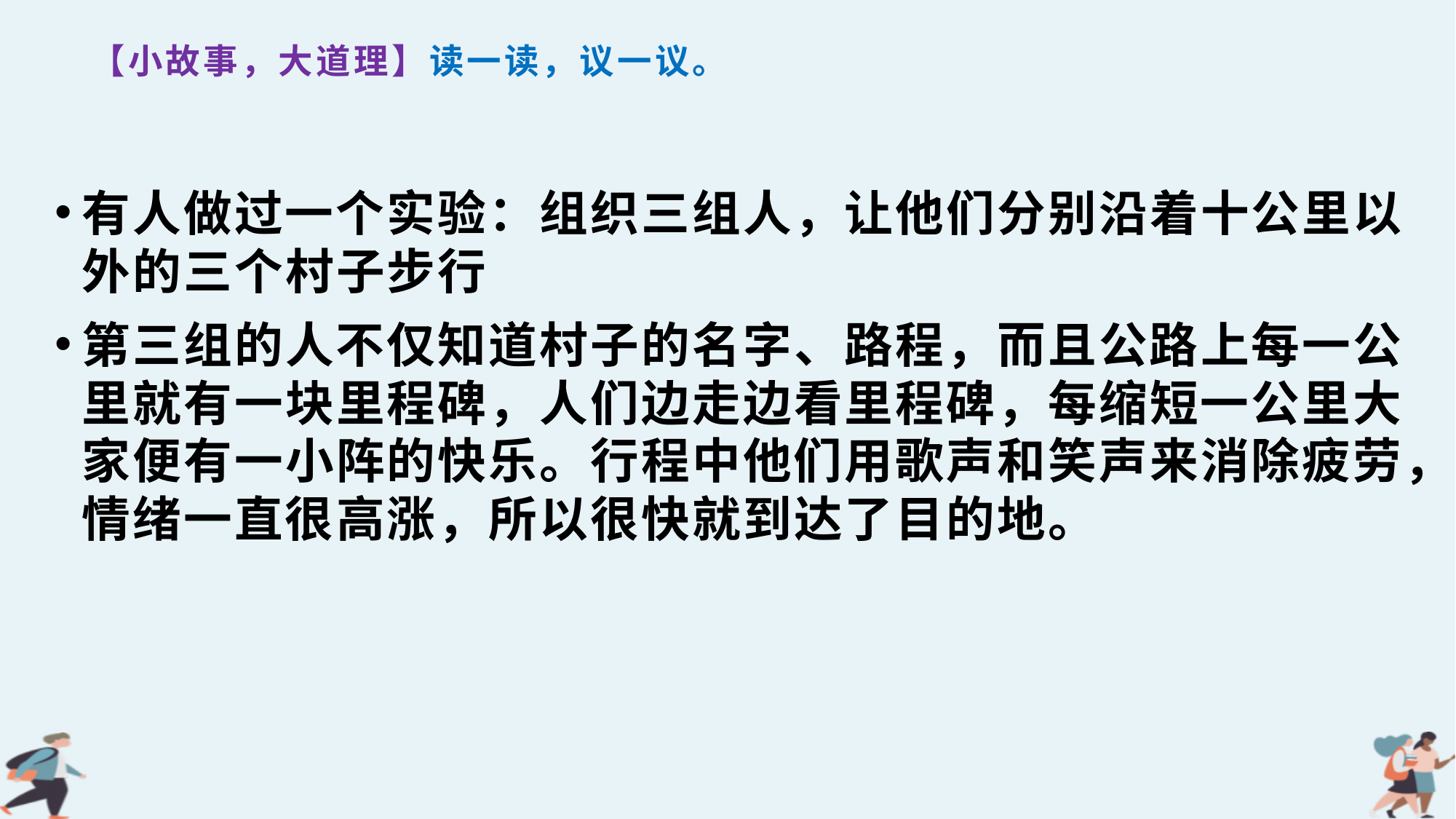

# 【小故事，大道理】读一读，议一议。
有人做过一个实验：组织三组人，让他们分别沿着十公里以外的三个村子步行
第三组的人不仅知道村子的名字、路程，而且公路上每一公里就有一块里程碑，人们边走边看里程碑，每缩短一公里大家便有一小阵的快乐。行程中他们用歌声和笑声来消除疲劳，情绪一直很高涨，所以很快就到达了目的地。